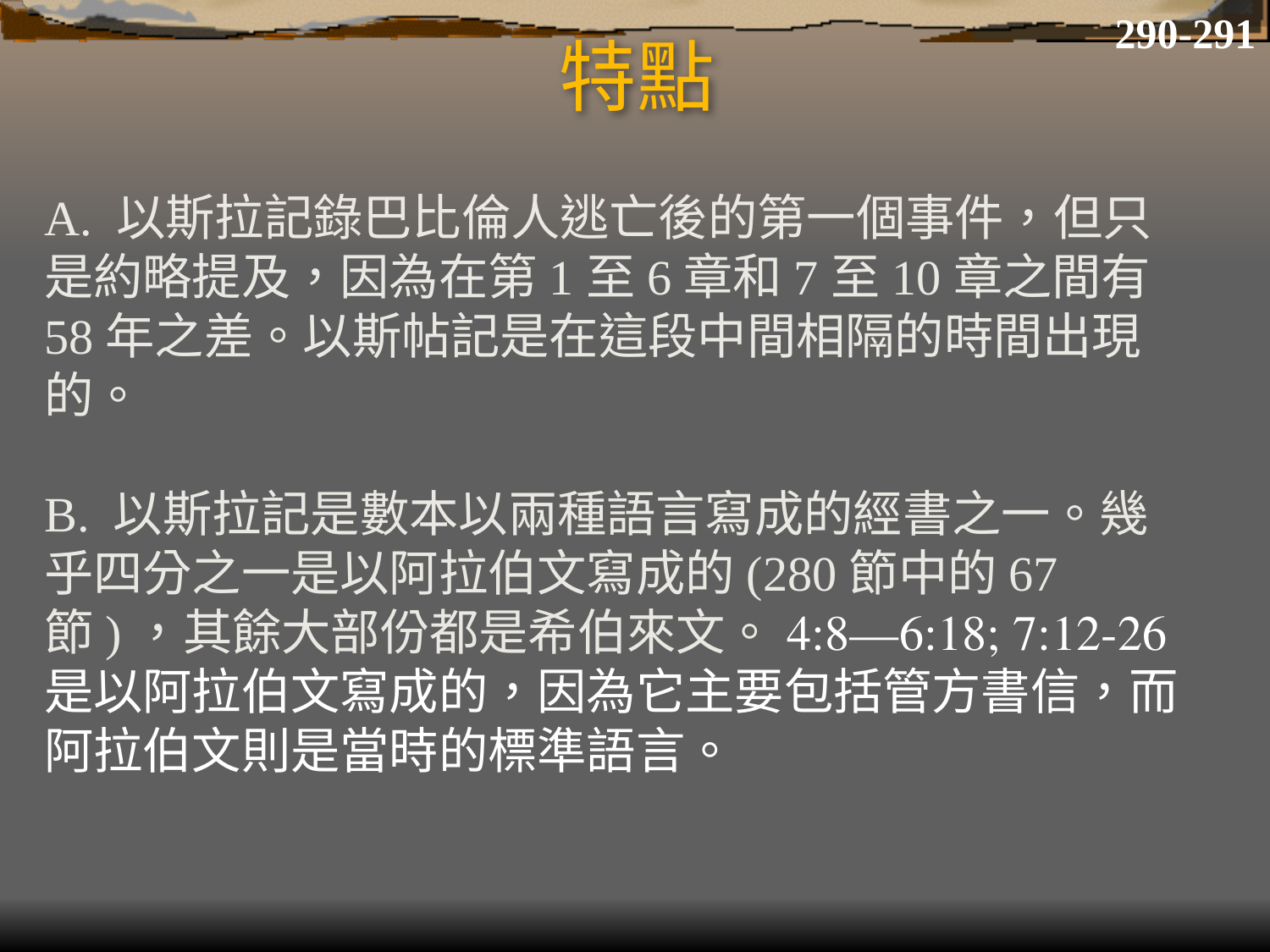

290-291
# 特點
A. 以斯拉記錄巴比倫人逃亡後的第一個事件，但只是約略提及，因為在第1至6章和7至10章之間有58年之差。以斯帖記是在這段中間相隔的時間出現的。

B. 以斯拉記是數本以兩種語言寫成的經書之一。幾乎四分之一是以阿拉伯文寫成的(280節中的67節)，其餘大部份都是希伯來文。4:8—6:18; 7:12-26是以阿拉伯文寫成的，因為它主要包括管方書信，而阿拉伯文則是當時的標準語言。